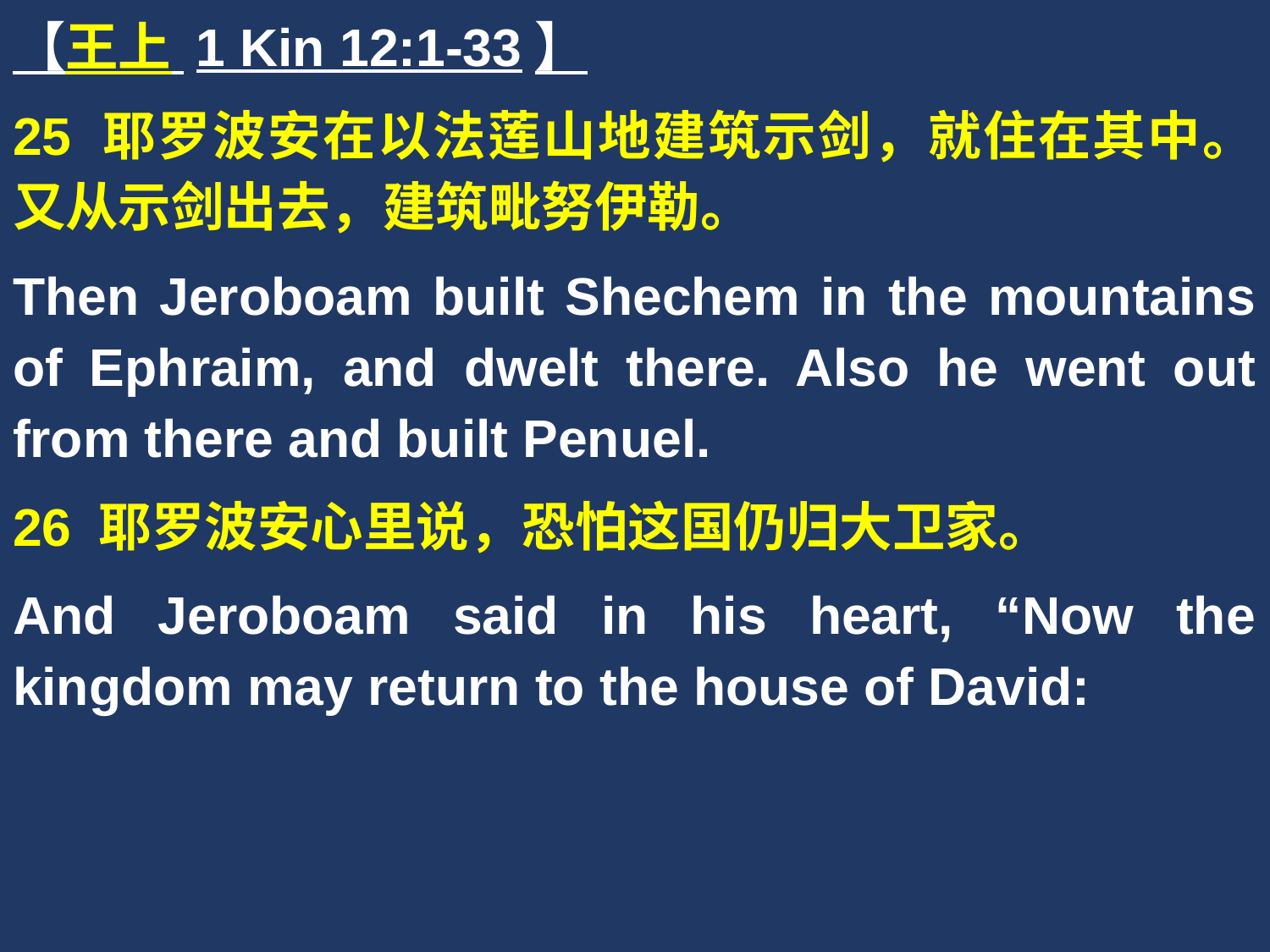

【王上 1 Kin 12:1-33】
25 耶罗波安在以法莲山地建筑示剑，就住在其中。又从示剑出去，建筑毗努伊勒。
Then Jeroboam built Shechem in the mountains of Ephraim, and dwelt there. Also he went out from there and built Penuel.
26 耶罗波安心里说，恐怕这国仍归大卫家。
And Jeroboam said in his heart, “Now the kingdom may return to the house of David: